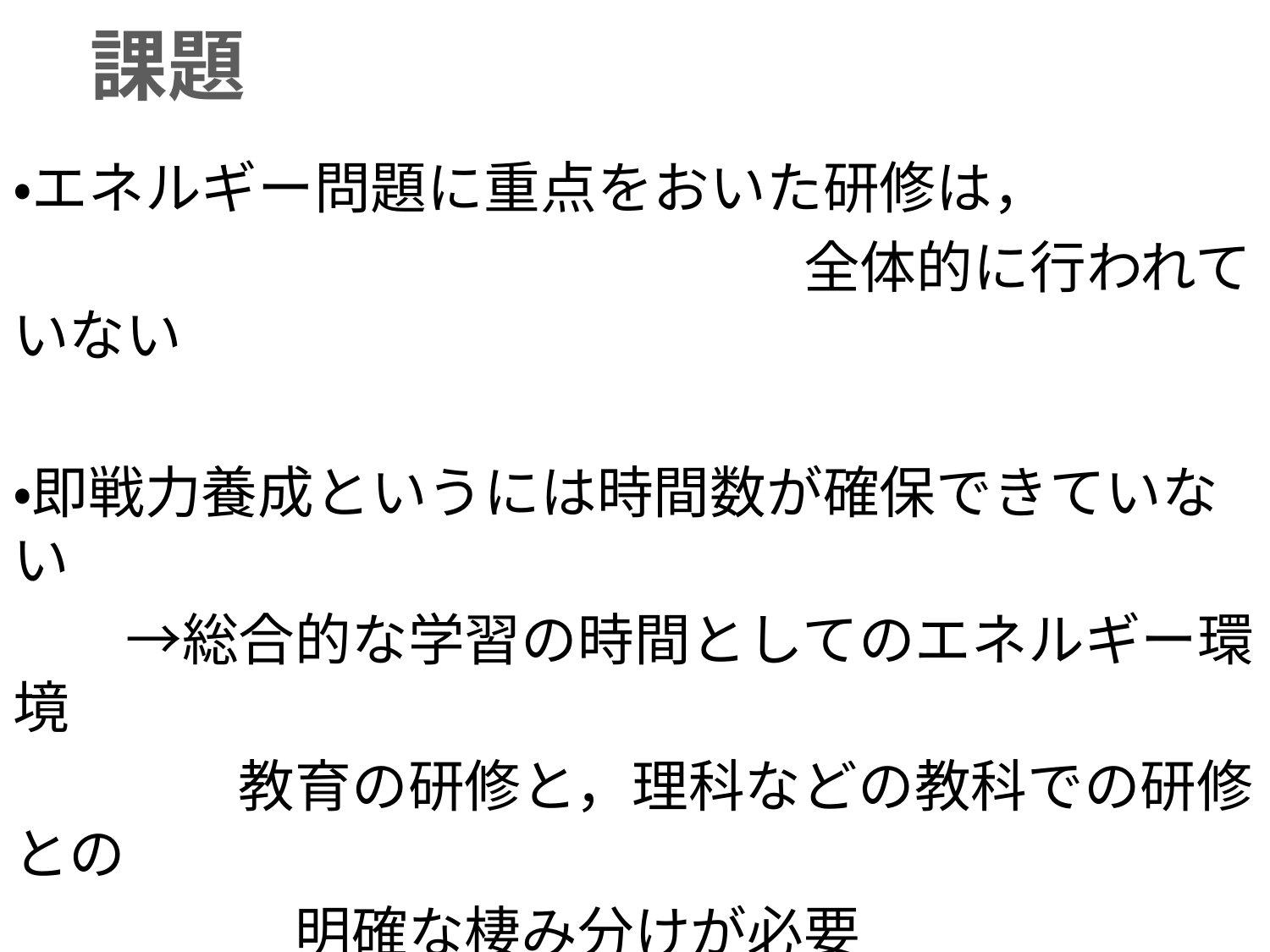

# 課題
・エネルギー問題に重点をおいた研修は，
　　　　　　　　　　　　　　全体的に行われていない

・即戦力養成というには時間数が確保できていない
　　→総合的な学習の時間としてのエネルギー環境
　　　　教育の研修と，理科などの教科での研修との
　　　　　明確な棲み分けが必要